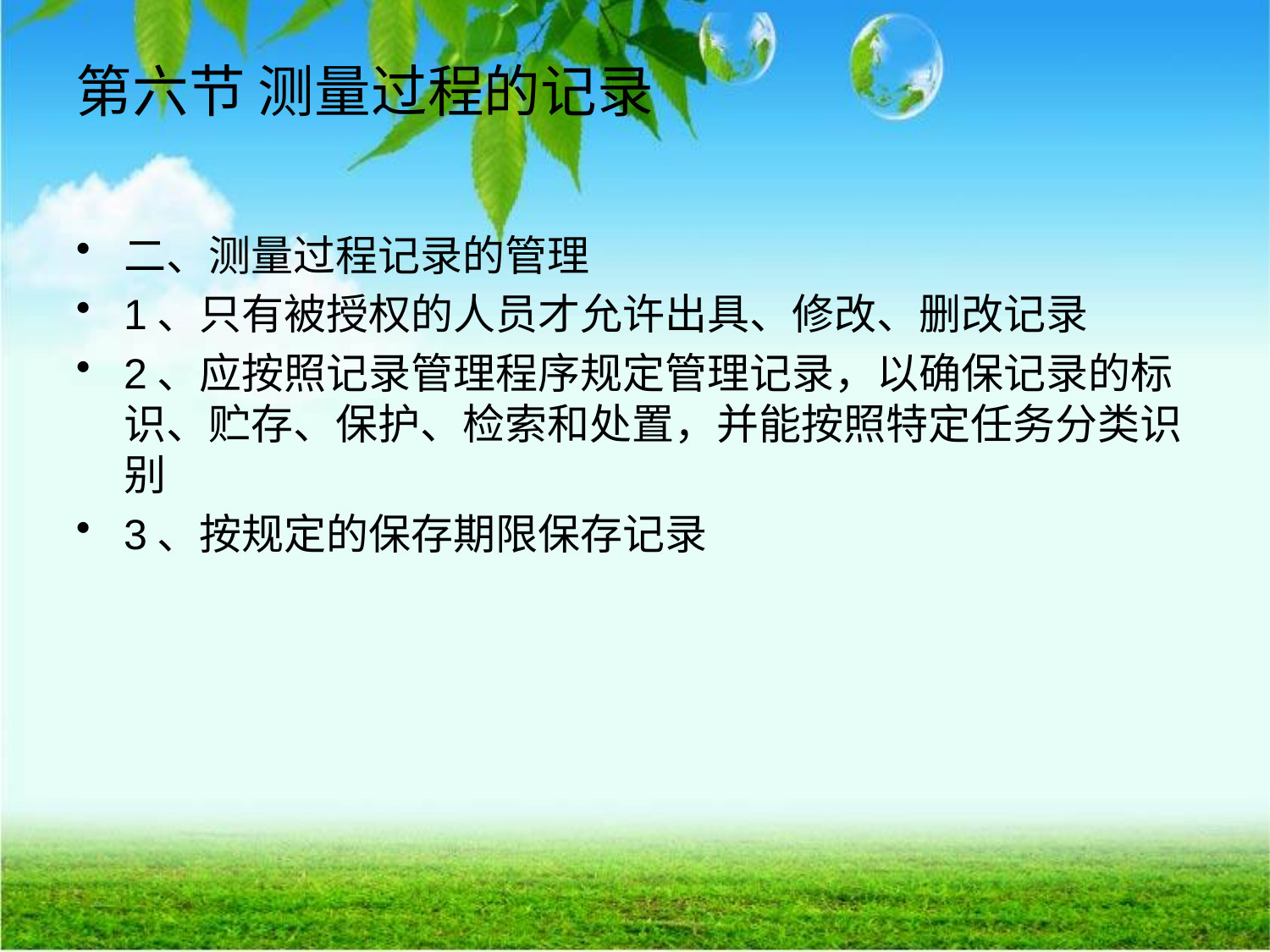

二、测量过程记录的管理
1、只有被授权的人员才允许出具、修改、删改记录
2、应按照记录管理程序规定管理记录，以确保记录的标识、贮存、保护、检索和处置，并能按照特定任务分类识别
3、按规定的保存期限保存记录

# 第六节 测量过程的记录